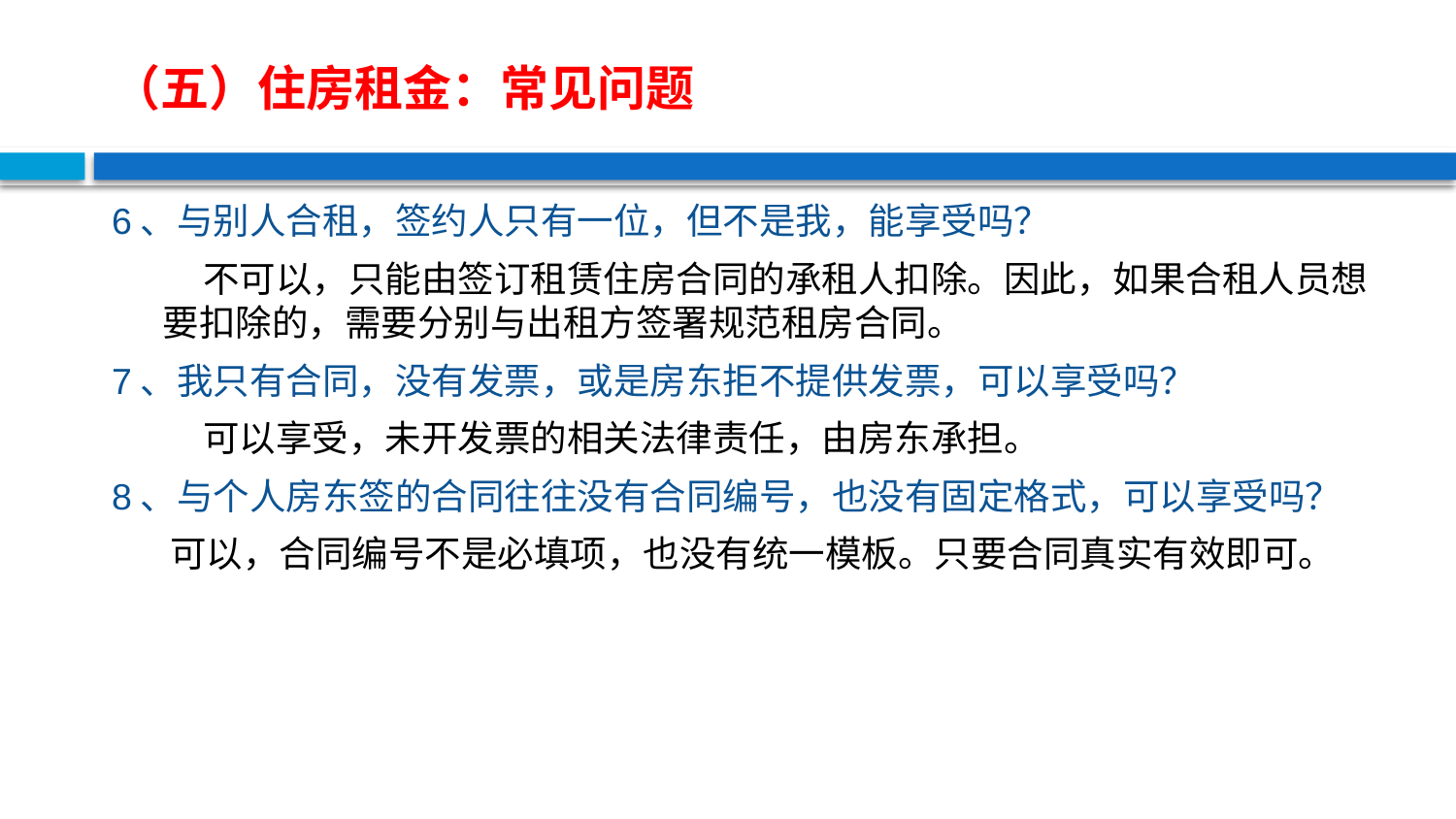

# （五）住房租金：常见问题
6、与别人合租，签约人只有一位，但不是我，能享受吗？
          不可以，只能由签订租赁住房合同的承租人扣除。因此，如果合租人员想要扣除的，需要分别与出租方签署规范租房合同。
7、我只有合同，没有发票，或是房东拒不提供发票，可以享受吗？
          可以享受，未开发票的相关法律责任，由房东承担。
8、与个人房东签的合同往往没有合同编号，也没有固定格式，可以享受吗？
      可以，合同编号不是必填项，也没有统一模板。只要合同真实有效即可。